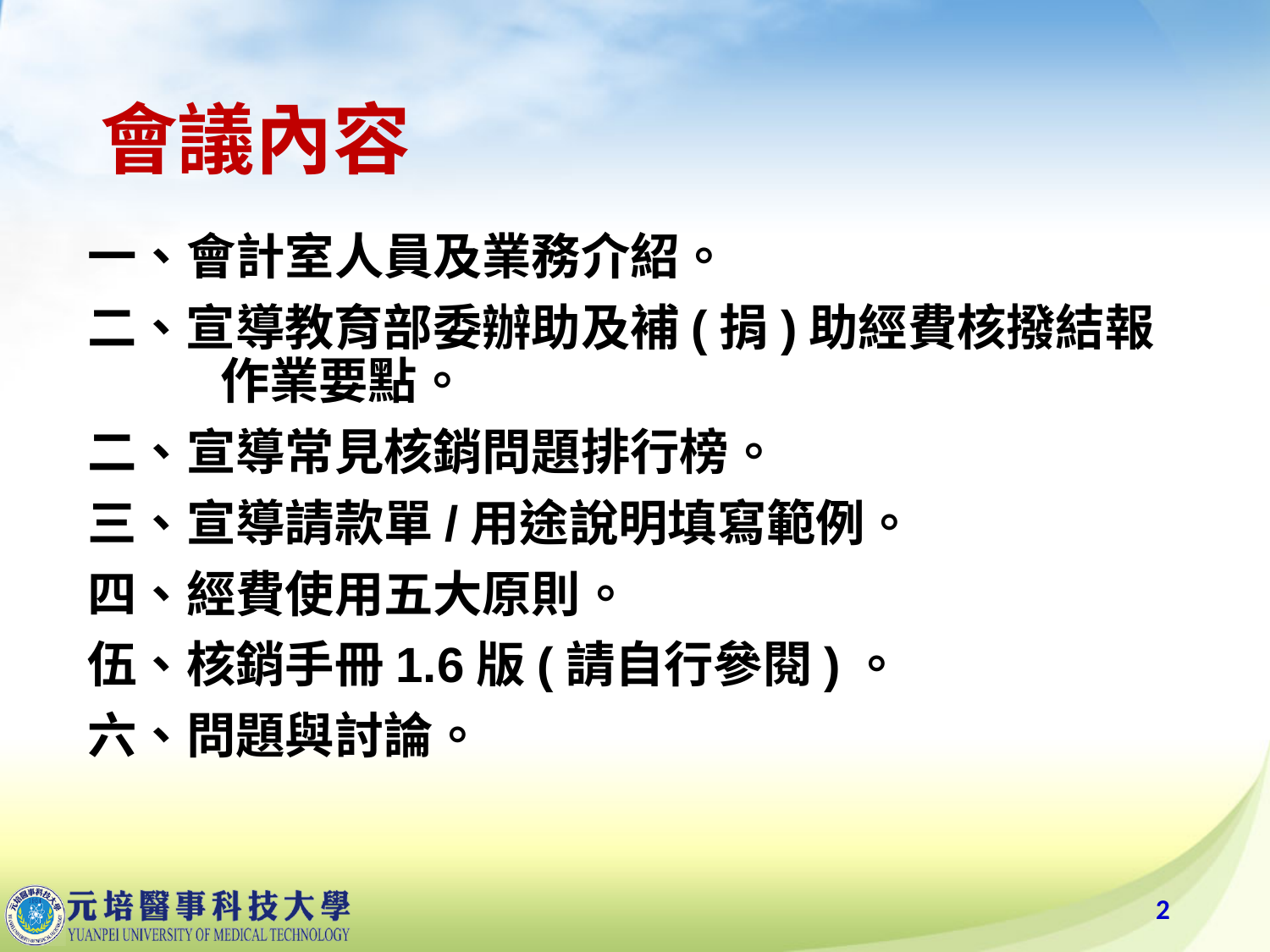

# 會議內容
一、會計室人員及業務介紹。
二、宣導教育部委辦助及補(捐)助經費核撥結報    作業要點。
二、宣導常見核銷問題排行榜。
三、宣導請款單/用途說明填寫範例。
四、經費使用五大原則。
伍、核銷手冊1.6版(請自行參閱)。
六、問題與討論。

2